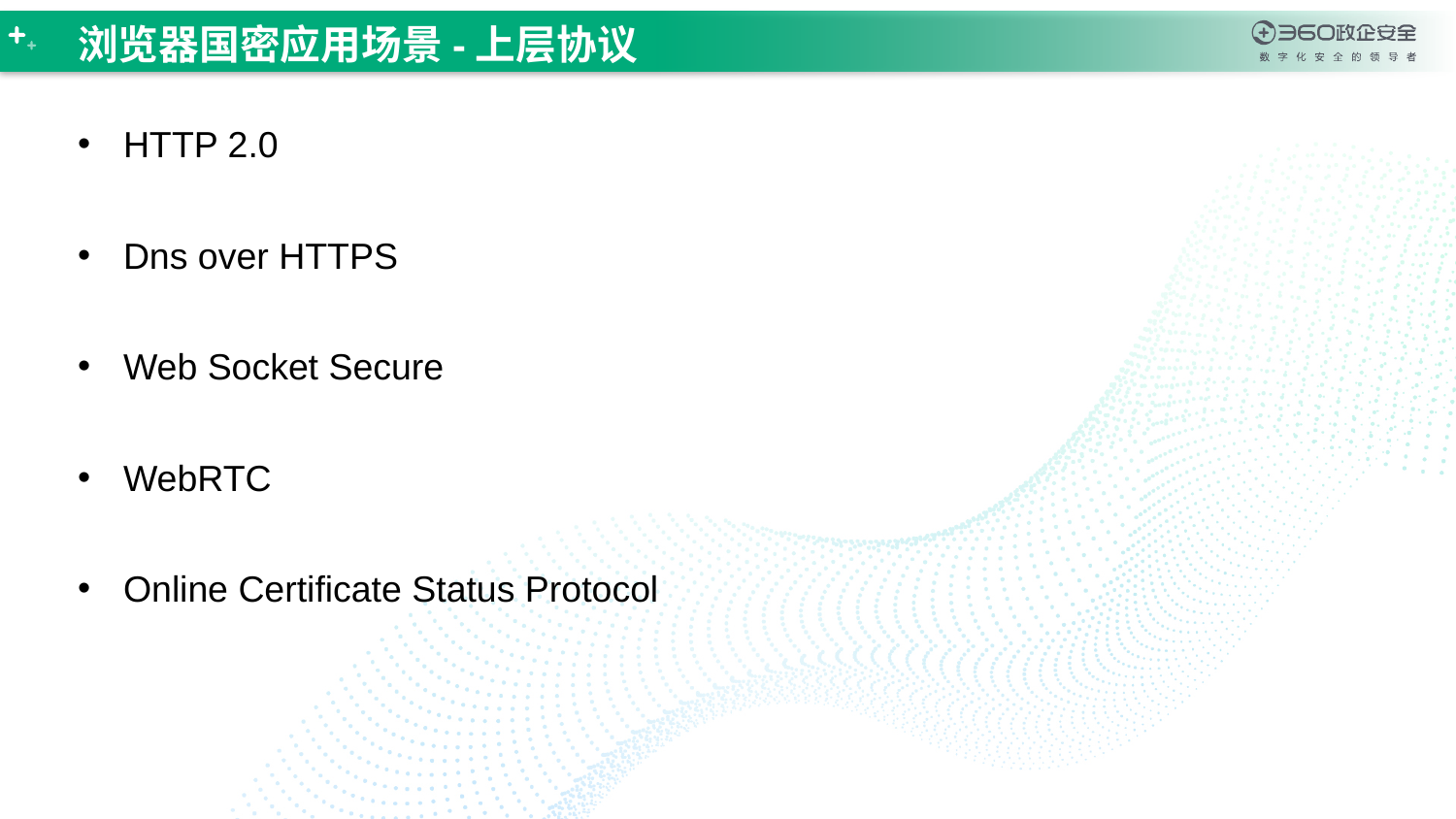

浏览器国密应用场景-上层协议
HTTP 2.0
Dns over HTTPS
Web Socket Secure
WebRTC
Online Certificate Status Protocol